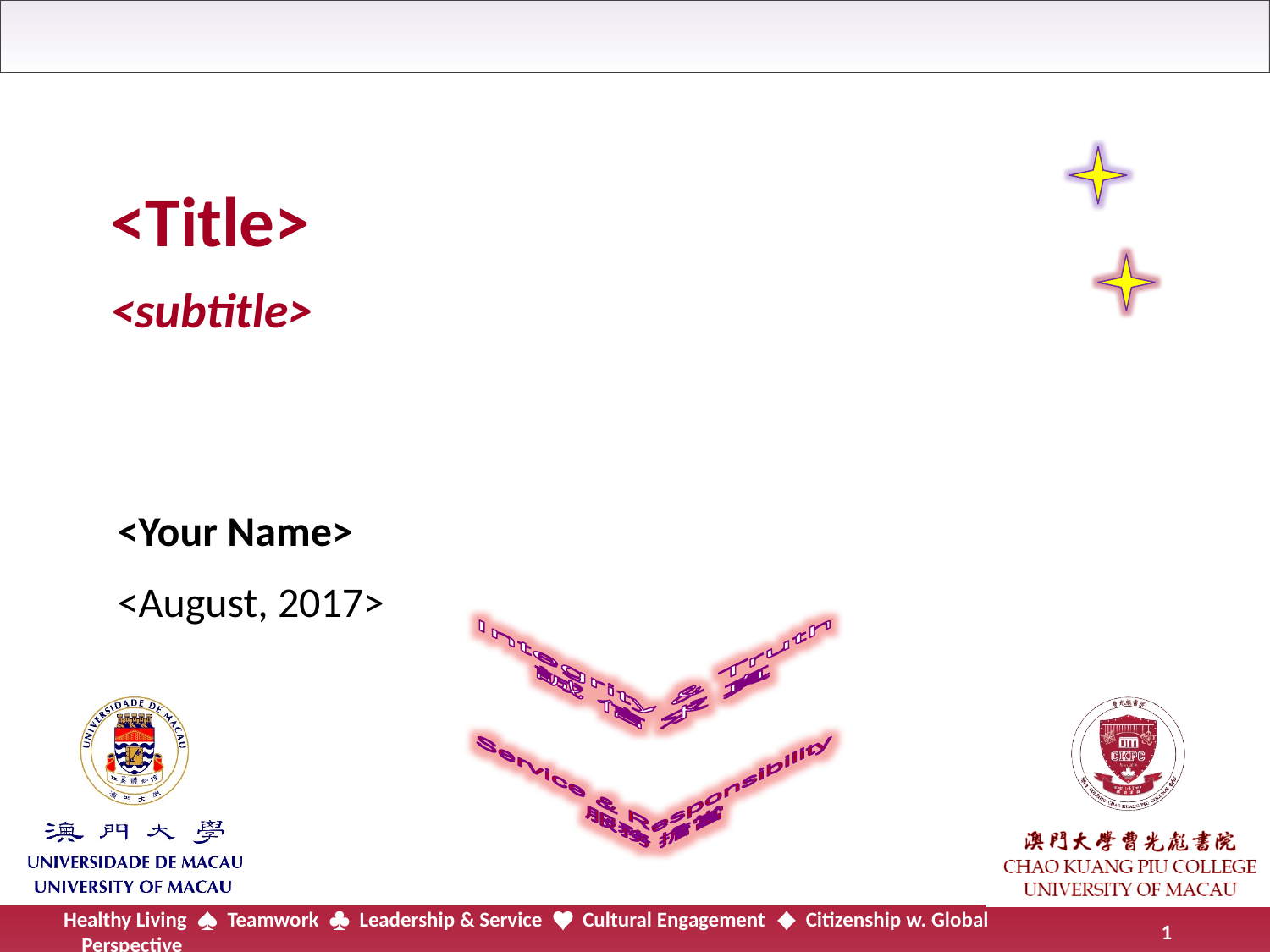

# <Title> <subtitle>

<Your Name>
<August, 2017>
Integrity & Truth
誠 信 求 真
Service & Responsibility
服務 擔當